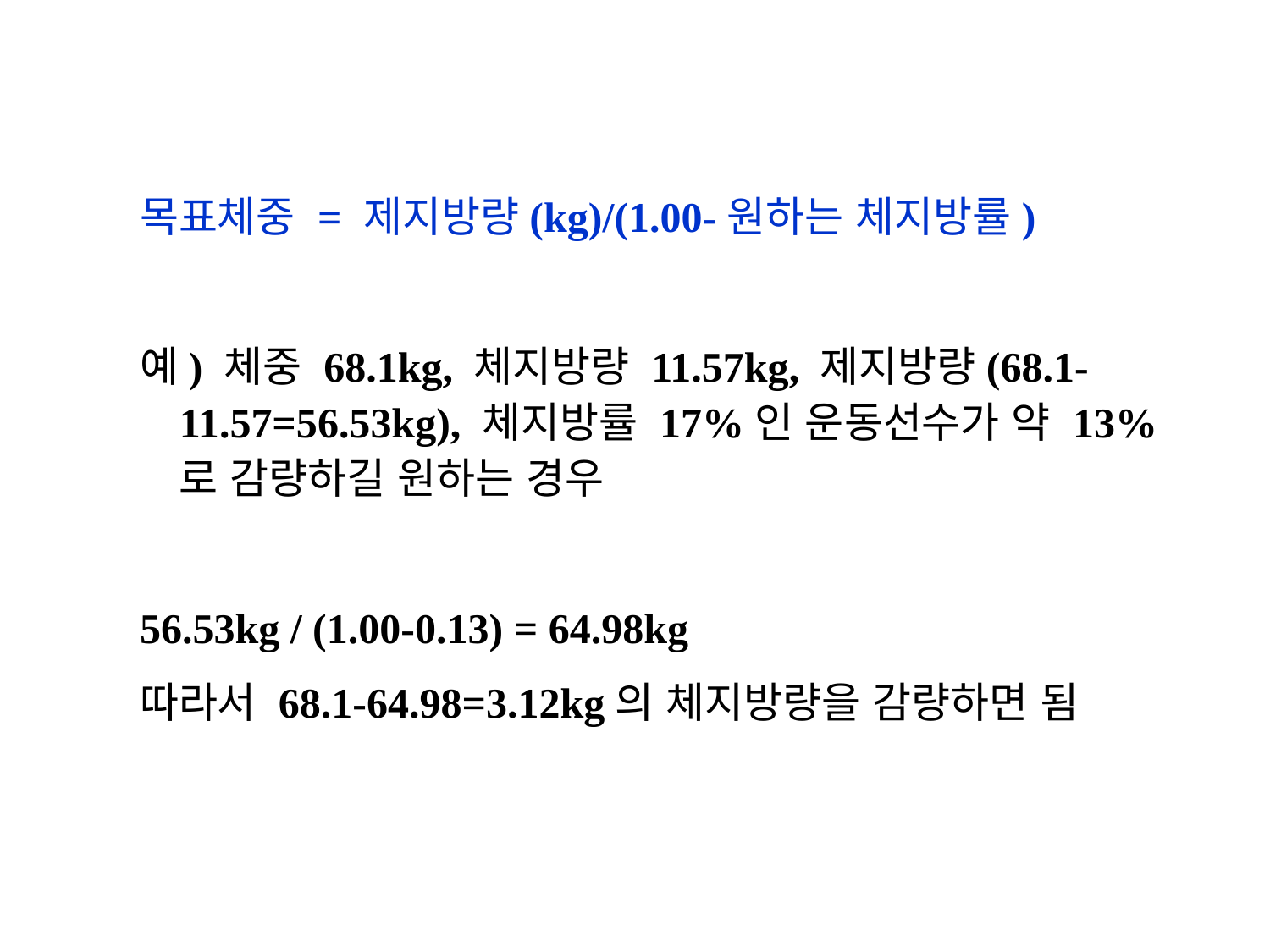

목표체중 = 제지방량(kg)/(1.00-원하는 체지방률)

예) 체중 68.1kg, 체지방량 11.57kg, 제지방량(68.1-11.57=56.53kg), 체지방률 17%인 운동선수가 약 13%로 감량하길 원하는 경우

56.53kg / (1.00-0.13) = 64.98kg
따라서 68.1-64.98=3.12kg의 체지방량을 감량하면 됨